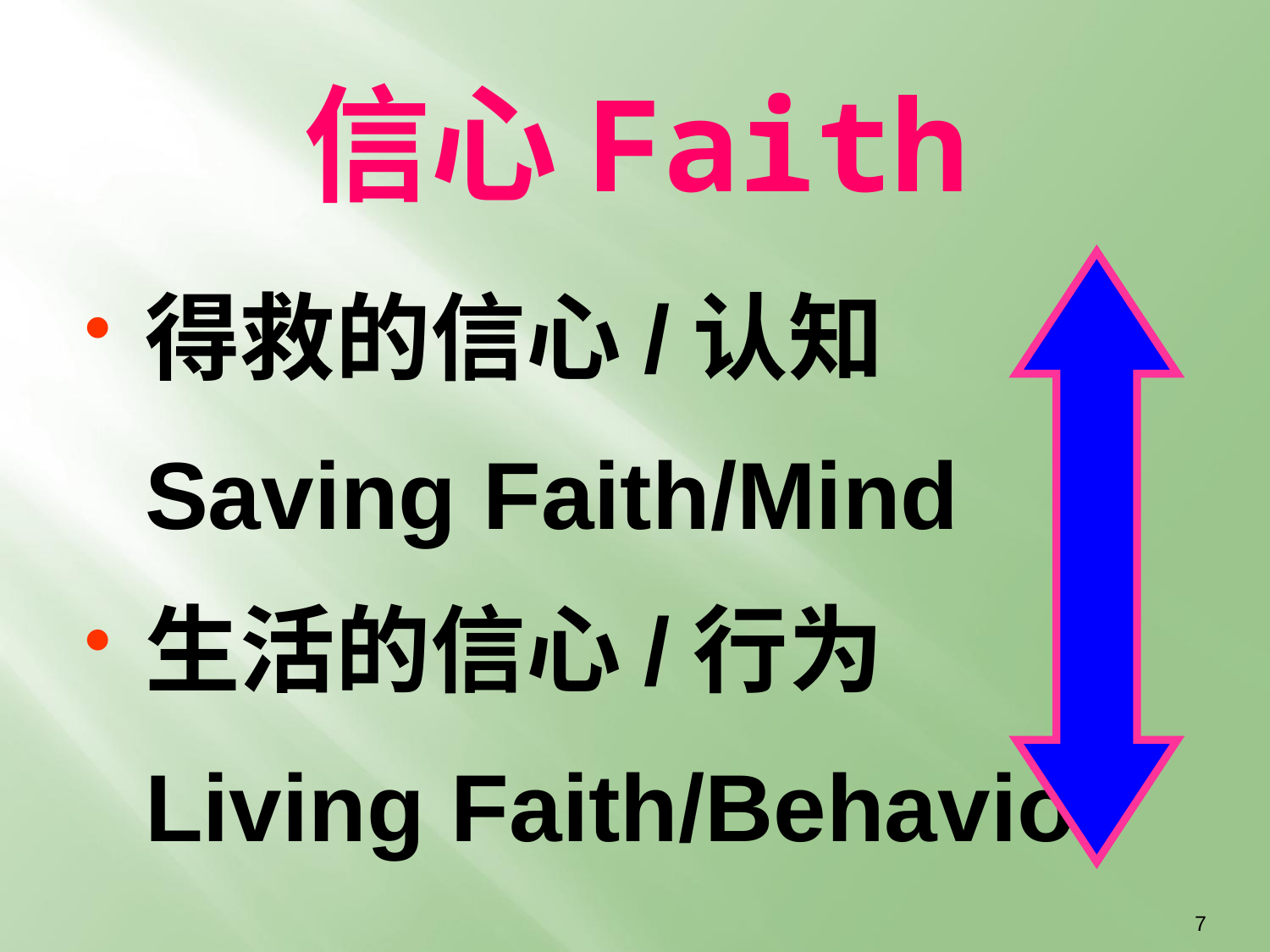

# 信心Faith
得救的信心/认知
	Saving Faith/Mind
生活的信心/行为
	Living Faith/Behavior

7